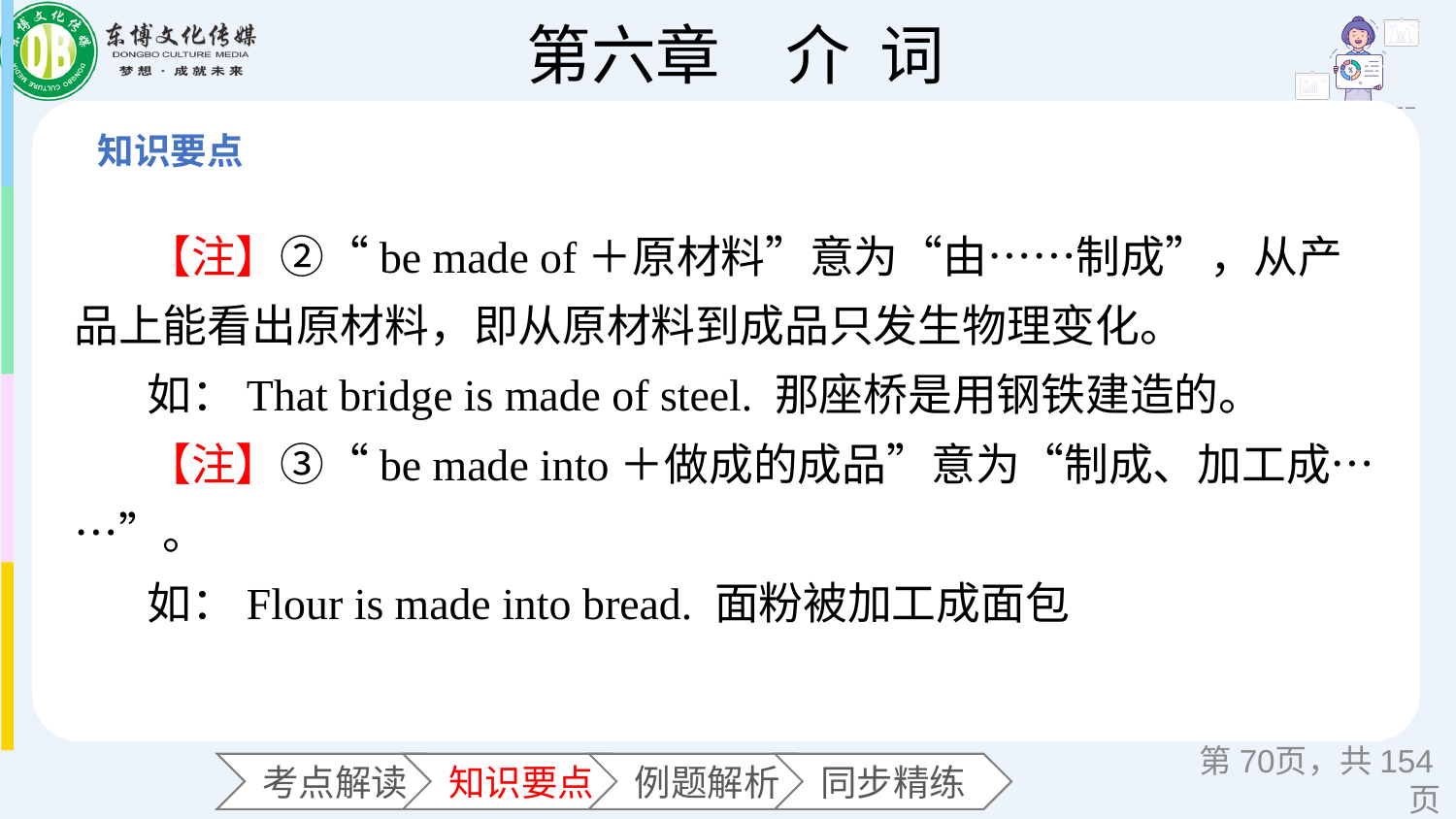

【注】②“be made of＋原材料”意为“由……制成”，从产品上能看出原材料，即从原材料到成品只发生物理变化。
如：That bridge is made of steel. 那座桥是用钢铁建造的。
【注】③“be made into＋做成的成品”意为“制成、加工成……”。
如：Flour is made into bread. 面粉被加工成面包
第70页，共154页